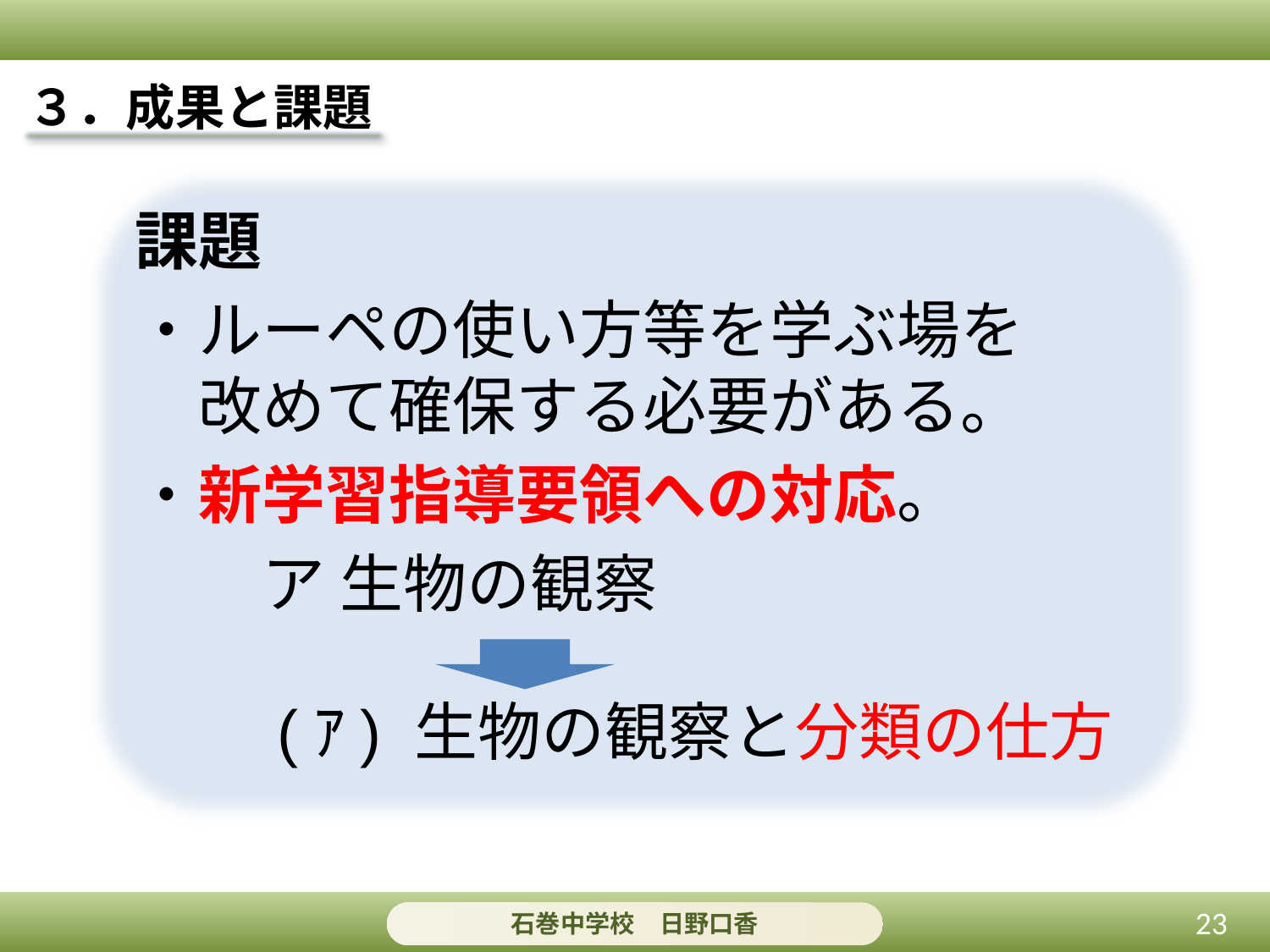

３．成果と課題

　課題
　・ルーペの使い方等を学ぶ場を
　　改めて確保する必要がある。
　・新学習指導要領への対応。
　　　ア 生物の観察

　　　(ｱ) 生物の観察と分類の仕方

石巻中学校　日野口香
23